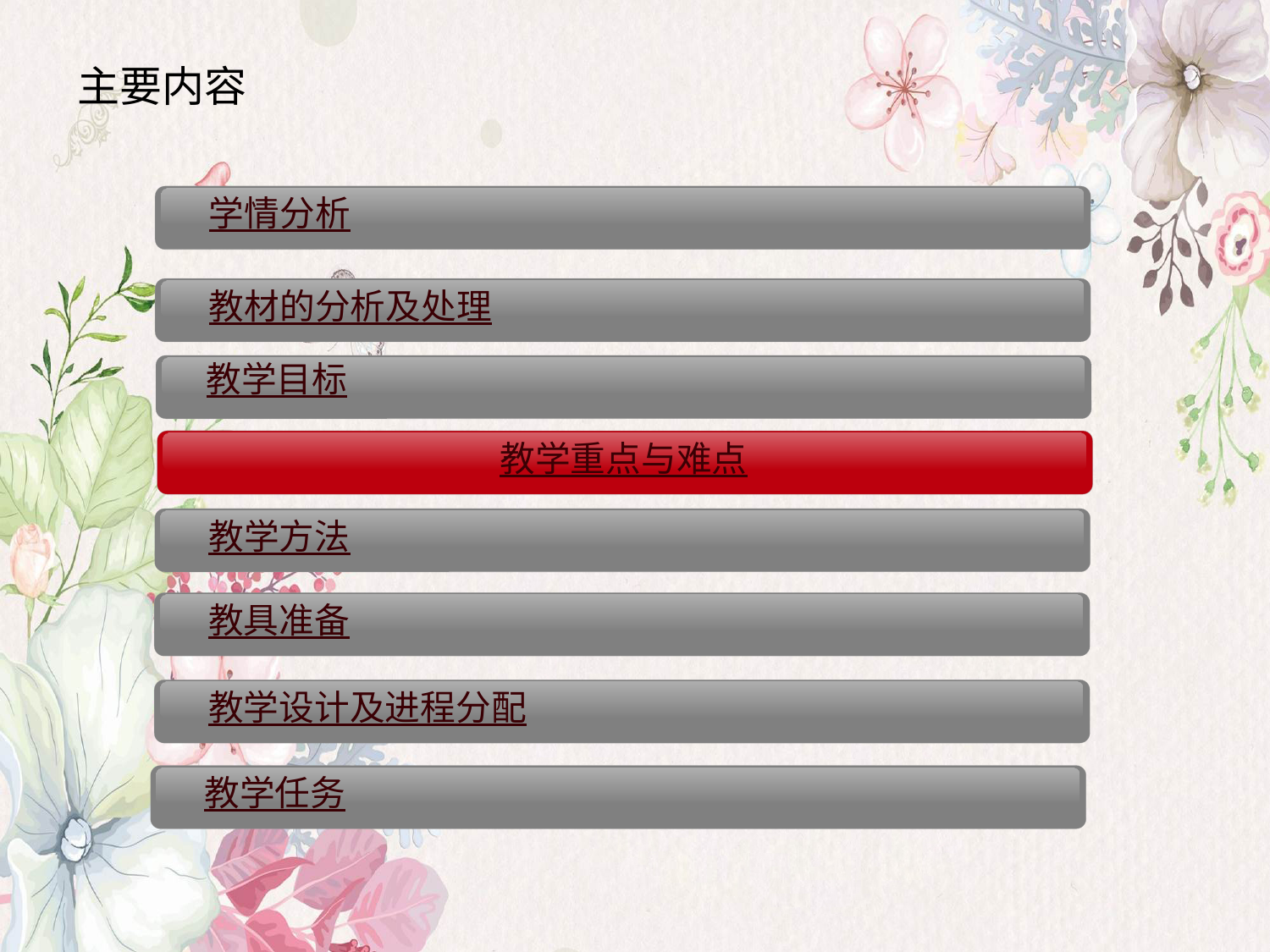

# 主要内容

学情分析

教材的分析及处理

   教学目标

教学重点与难点

教学方法

教具准备

教学设计及进程分配

教学任务